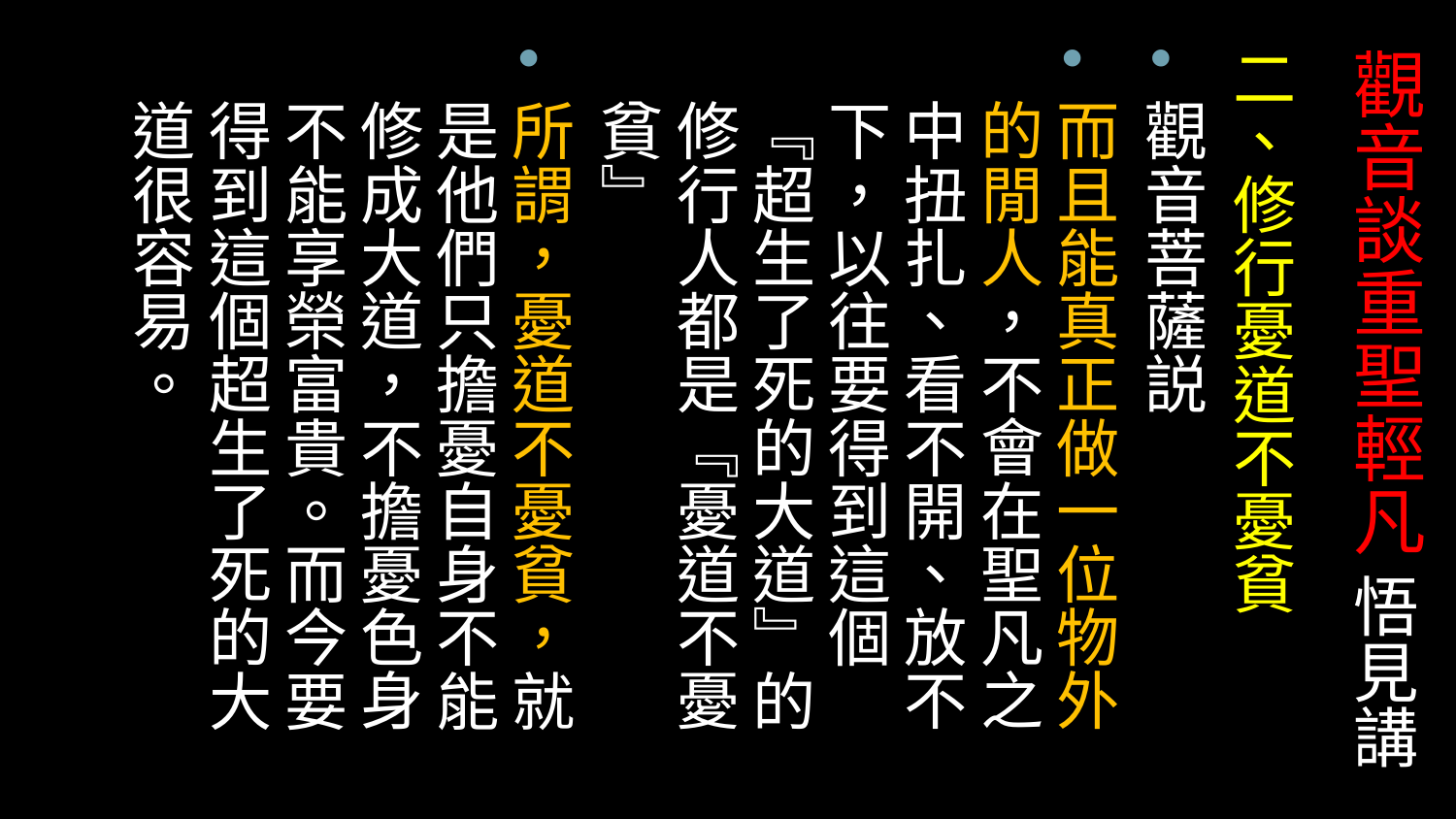

# 觀音談重聖輕凡 悟見講
二、修行憂道不憂貧
觀音菩薩説
而且能真正做一位物外的閒人，不會在聖凡之中扭扎、看不開、放不下，以往要得到這個『超生了死的大道』的修行人都是『憂道不憂貧』
所謂，憂道不憂貧，就是他們只擔憂自身不能修成大道，不擔憂色身不能享榮富貴。而今要得到這個超生了死的大道很容易。